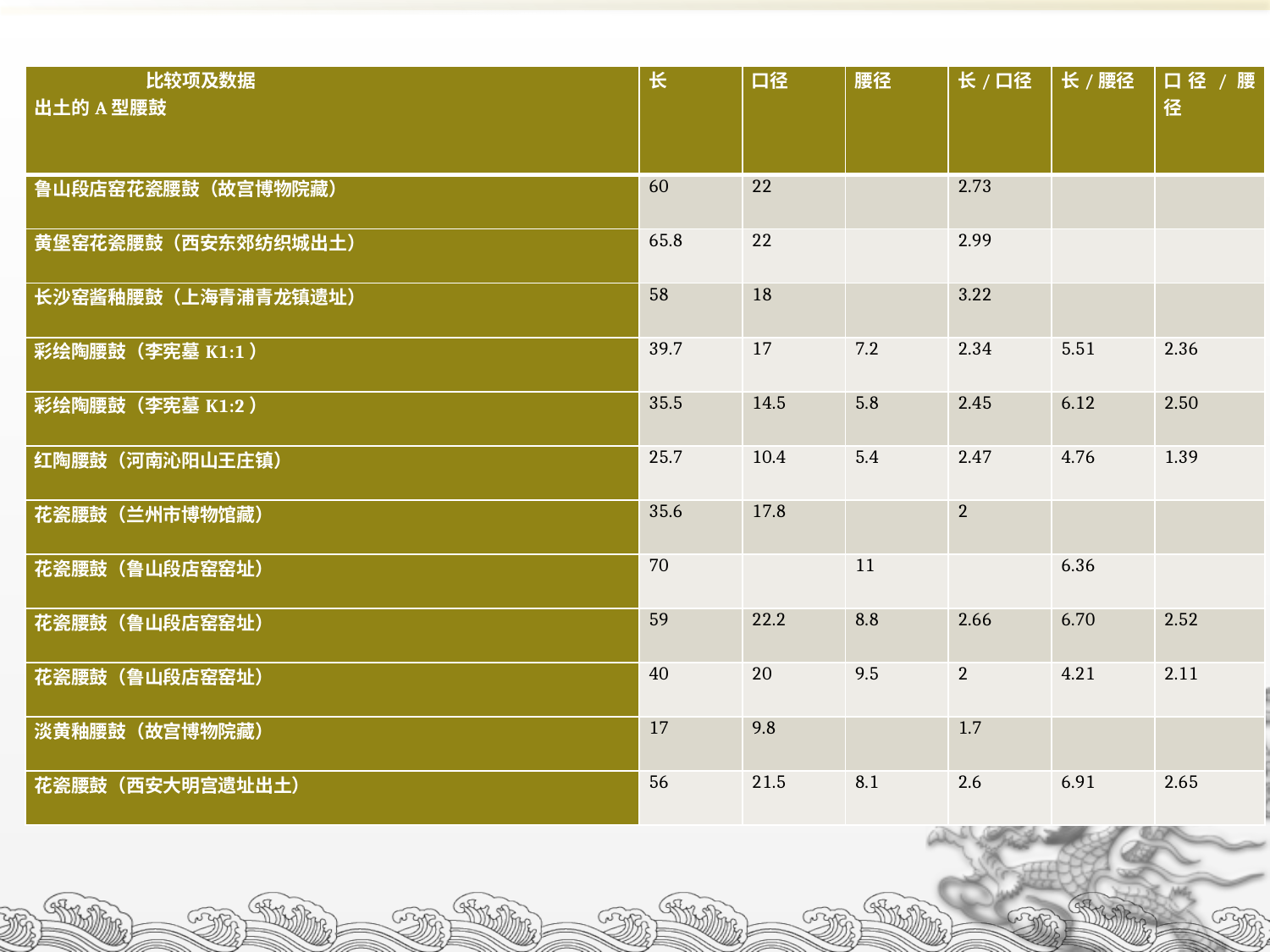

#
| 比较项及数据 出土的A型腰鼓 | 长 | 口径 | 腰径 | 长/口径 | 长/腰径 | 口径/腰径 |
| --- | --- | --- | --- | --- | --- | --- |
| 鲁山段店窑花瓷腰鼓（故宫博物院藏） | 60 | 22 |  | 2.73 |  |  |
| 黄堡窑花瓷腰鼓（西安东郊纺织城出土） | 65.8 | 22 |  | 2.99 |  |  |
| 长沙窑酱釉腰鼓（上海青浦青龙镇遗址） | 58 | 18 |  | 3.22 |  |  |
| 彩绘陶腰鼓（李宪墓K1:1） | 39.7 | 17 | 7.2 | 2.34 | 5.51 | 2.36 |
| 彩绘陶腰鼓（李宪墓K1:2） | 35.5 | 14.5 | 5.8 | 2.45 | 6.12 | 2.50 |
| 红陶腰鼓（河南沁阳山王庄镇） | 25.7 | 10.4 | 5.4 | 2.47 | 4.76 | 1.39 |
| 花瓷腰鼓（兰州市博物馆藏） | 35.6 | 17.8 |  | 2 |  |  |
| 花瓷腰鼓（鲁山段店窑窑址） | 70 |  | 11 |  | 6.36 |  |
| 花瓷腰鼓（鲁山段店窑窑址） | 59 | 22.2 | 8.8 | 2.66 | 6.70 | 2.52 |
| 花瓷腰鼓（鲁山段店窑窑址） | 40 | 20 | 9.5 | 2 | 4.21 | 2.11 |
| 淡黄釉腰鼓（故宫博物院藏） | 17 | 9.8 |  | 1.7 |  |  |
| 花瓷腰鼓（西安大明宫遗址出土） | 56 | 21.5 | 8.1 | 2.6 | 6.91 | 2.65 |